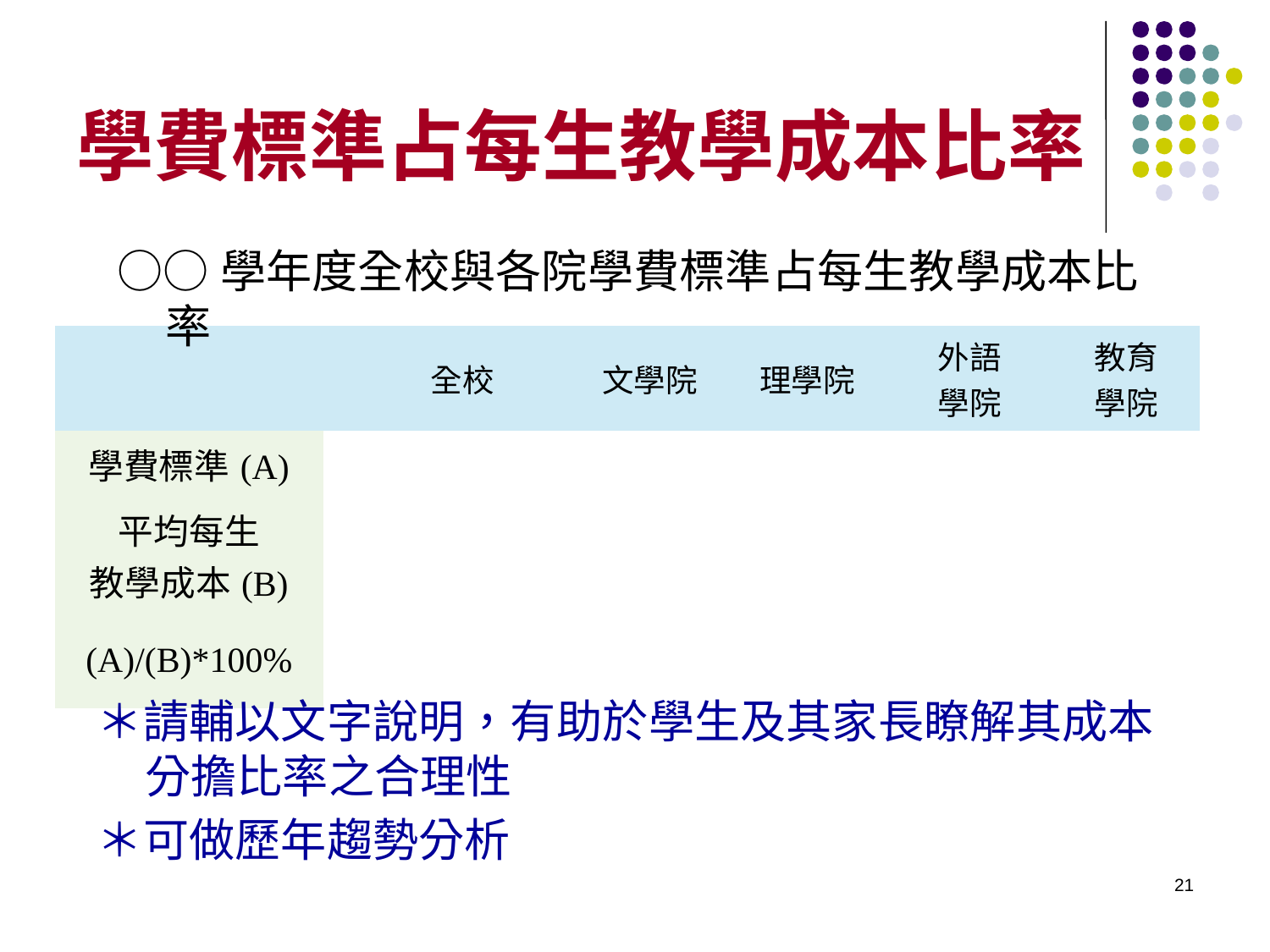

# 學費標準占每生教學成本比率
○○學年度全校與各院學費標準占每生教學成本比率
|  |  | 全校 | 文學院 | 理學院 | 外語 學院 | 教育 學院 |
| --- | --- | --- | --- | --- | --- | --- |
| 學費標準(A) |  |  |  |  |  |  |
| 平均每生 教學成本(B) |  |  |  |  |  |  |
| (A)/(B)\*100% |  |  |  |  |  |  |

＊請輔以文字說明，有助於學生及其家長瞭解其成本分擔比率之合理性
＊可做歷年趨勢分析
21